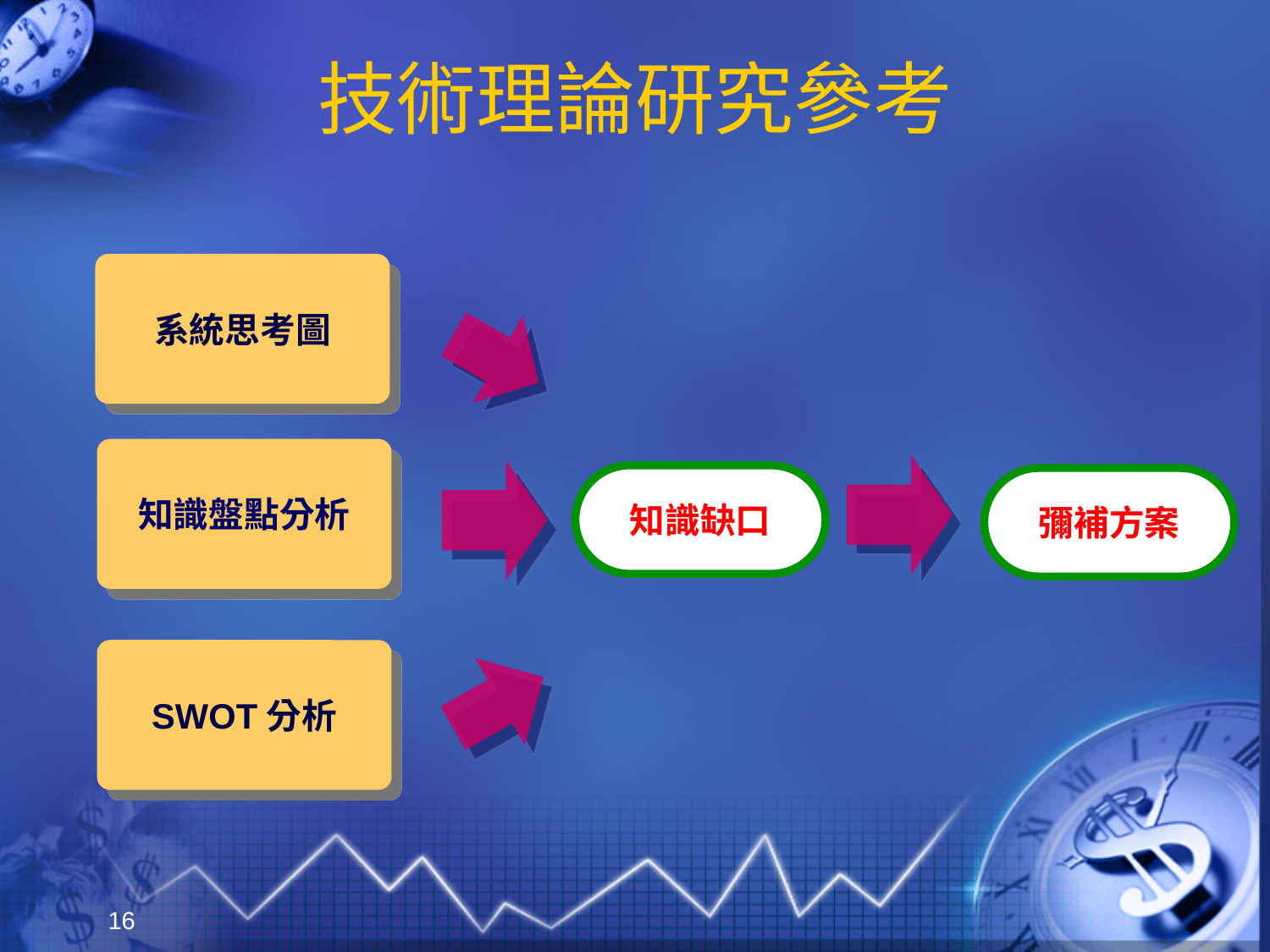

技術理論研究參考
系統思考圖

知識盤點分析

知識缺口
彌補方案
SWOT分析

16